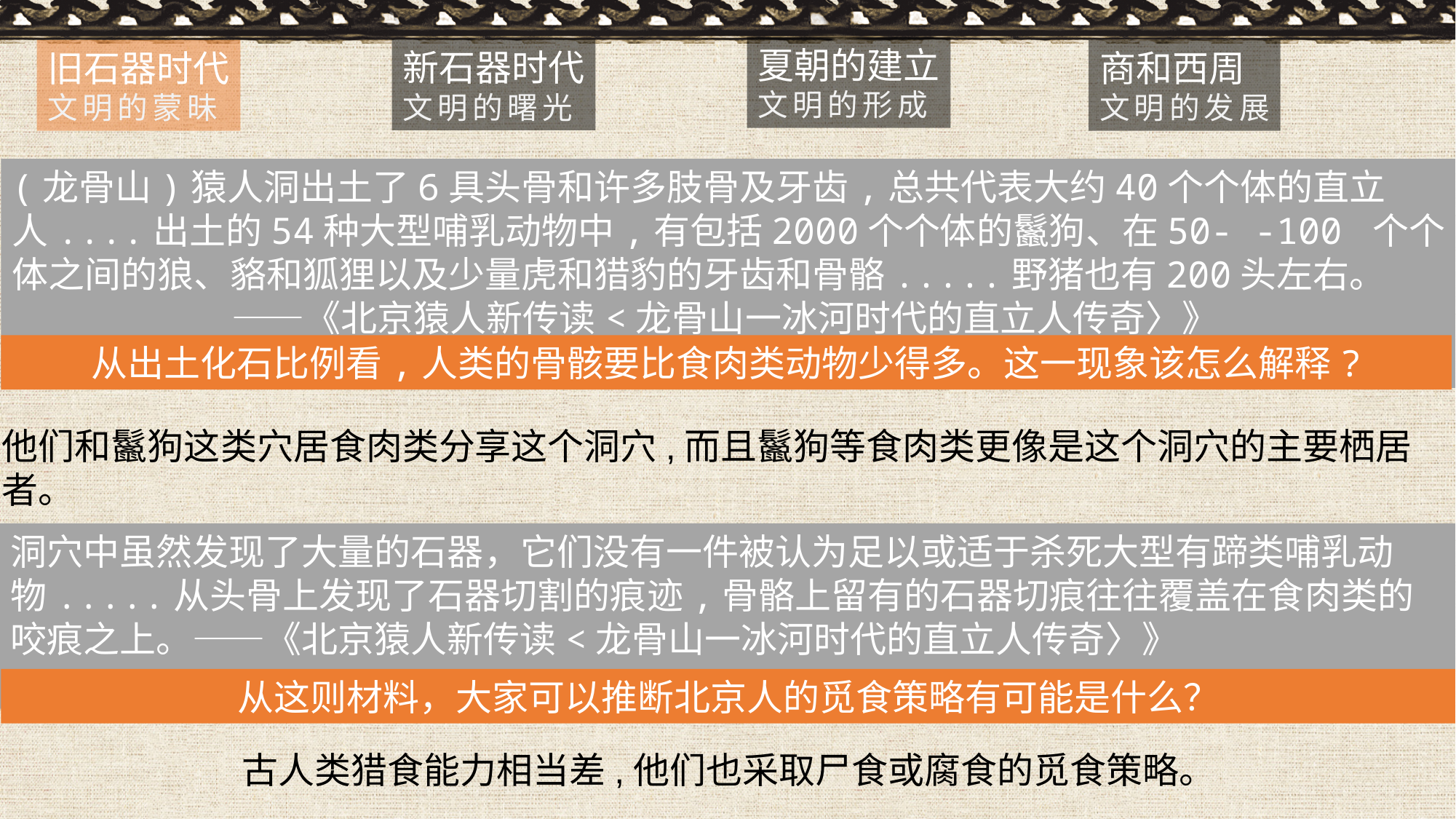

夏朝的建立
文明的形成
新石器时代
文明的曙光
旧石器时代
文明的蒙昧
商和西周
文明的发展
(龙骨山)猿人洞出土了6具头骨和许多肢骨及牙齿,总共代表大约40个个体的直立人....出土的54种大型哺乳动物中,有包括2000个个体的鬣狗、在50- -100 个个体之间的狼、貉和狐狸以及少量虎和猎豹的牙齿和骨骼.....野猪也有200头左右。
                           ——《北京猿人新传读<龙骨山一冰河时代的直立人传奇〉》

从出土化石比例看,人类的骨骸要比食肉类动物少得多。这一现象该怎么解释?
他们和鬣狗这类穴居食肉类分享这个洞穴,而且鬣狗等食肉类更像是这个洞穴的主要栖居者。
洞穴中虽然发现了大量的石器，它们没有一件被认为足以或适于杀死大型有蹄类哺乳动物.....从头骨上发现了石器切割的痕迹,骨骼上留有的石器切痕往往覆盖在食肉类的咬痕之上。——《北京猿人新传读<龙骨山一冰河时代的直立人传奇〉》

从这则材料，大家可以推断北京人的觅食策略有可能是什么？
古人类猎食能力相当差,他们也采取尸食或腐食的觅食策略。